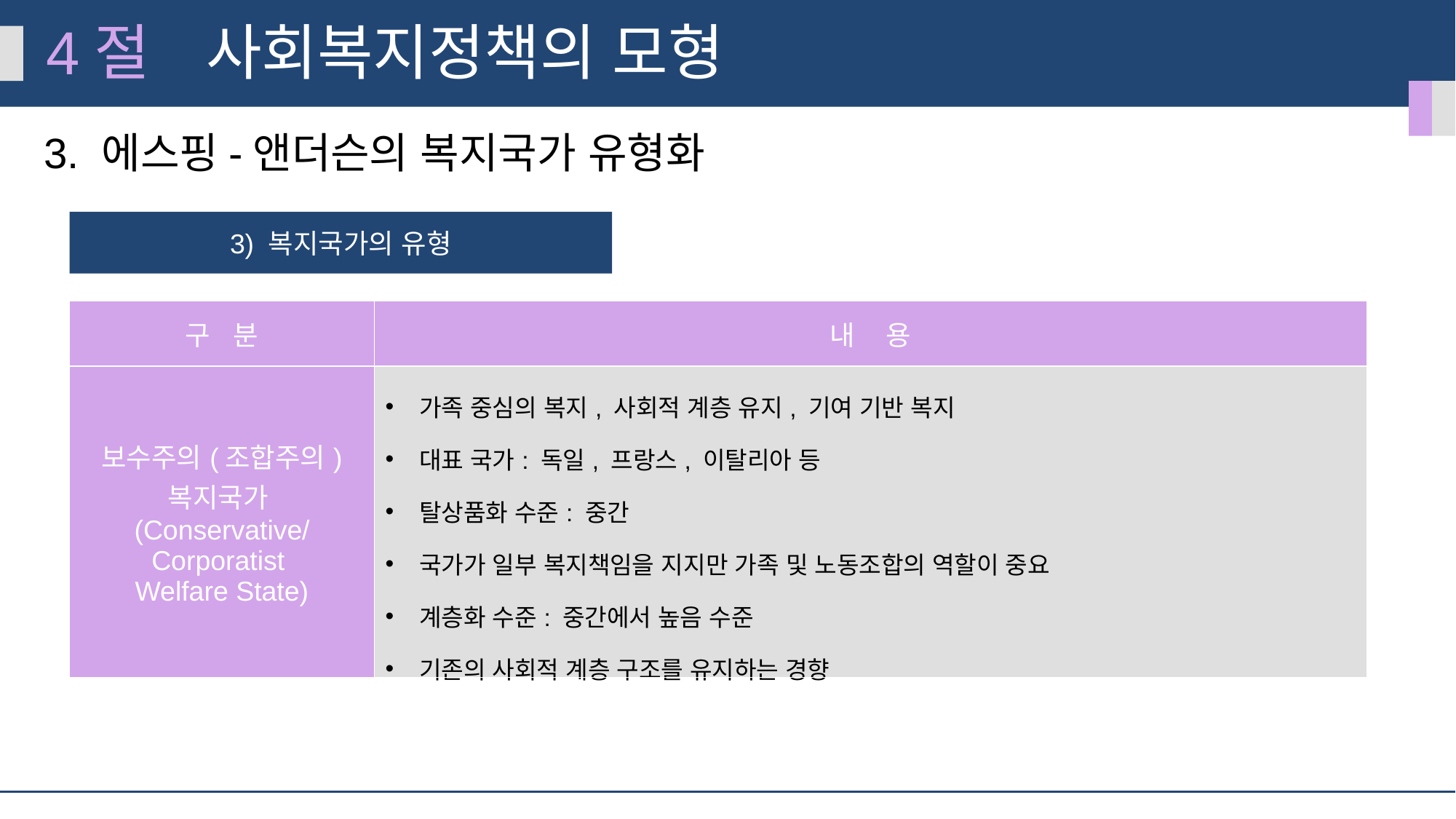

4절
사회복지정책의 모형
3. 에스핑-앤더슨의 복지국가 유형화
3) 복지국가의 유형
| 구 분 | 내 용 |
| --- | --- |
| 보수주의(조합주의) 복지국가(Conservative/ Corporatist Welfare State) | 가족 중심의 복지, 사회적 계층 유지, 기여 기반 복지 대표 국가: 독일, 프랑스, 이탈리아 등 탈상품화 수준: 중간 국가가 일부 복지책임을 지지만 가족 및 노동조합의 역할이 중요 계층화 수준: 중간에서 높음 수준 기존의 사회적 계층 구조를 유지하는 경향 |